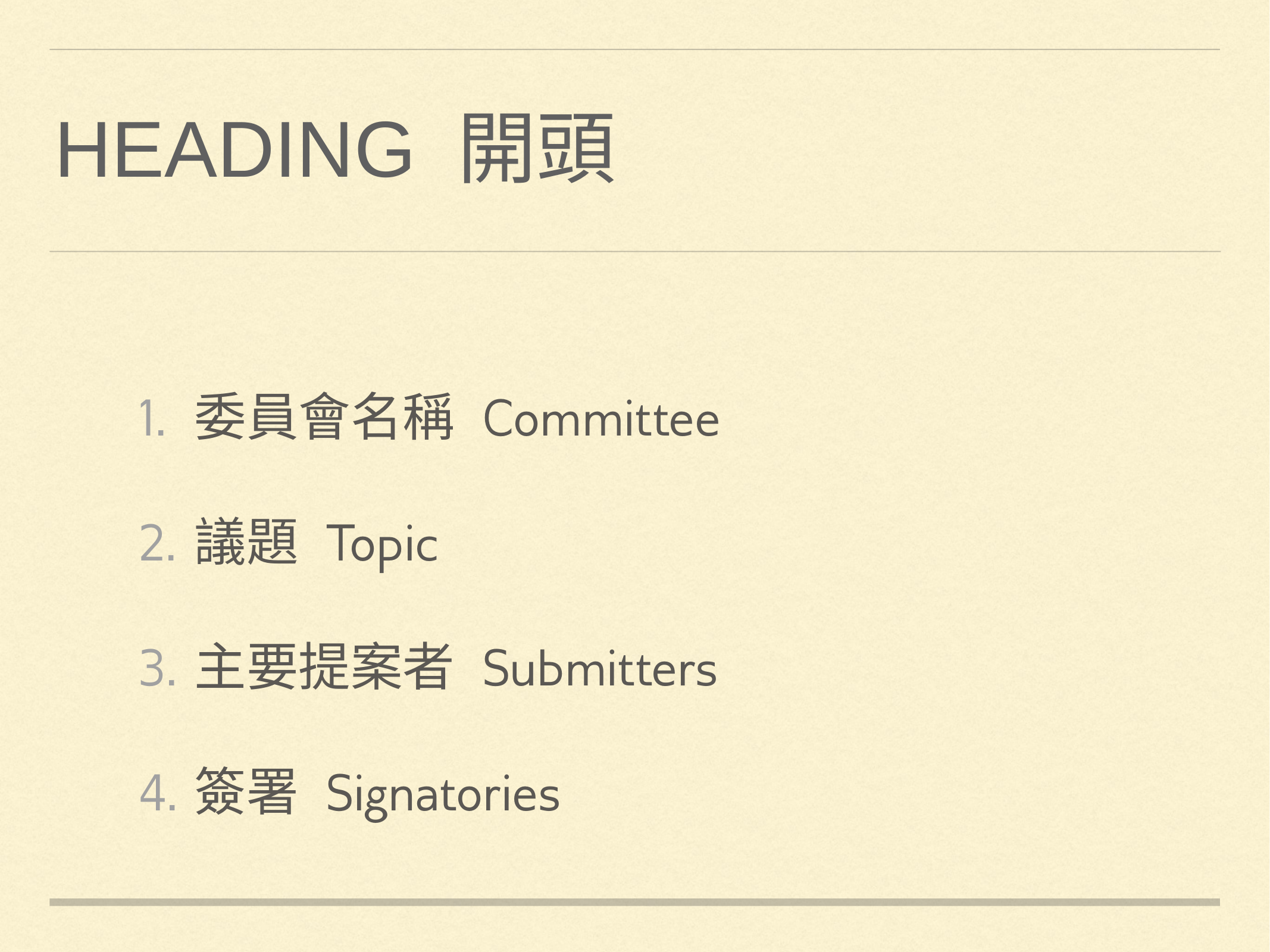

# Heading 開頭
委員會名稱 Committee
議題 Topic
主要提案者 Submitters
簽署 Signatories